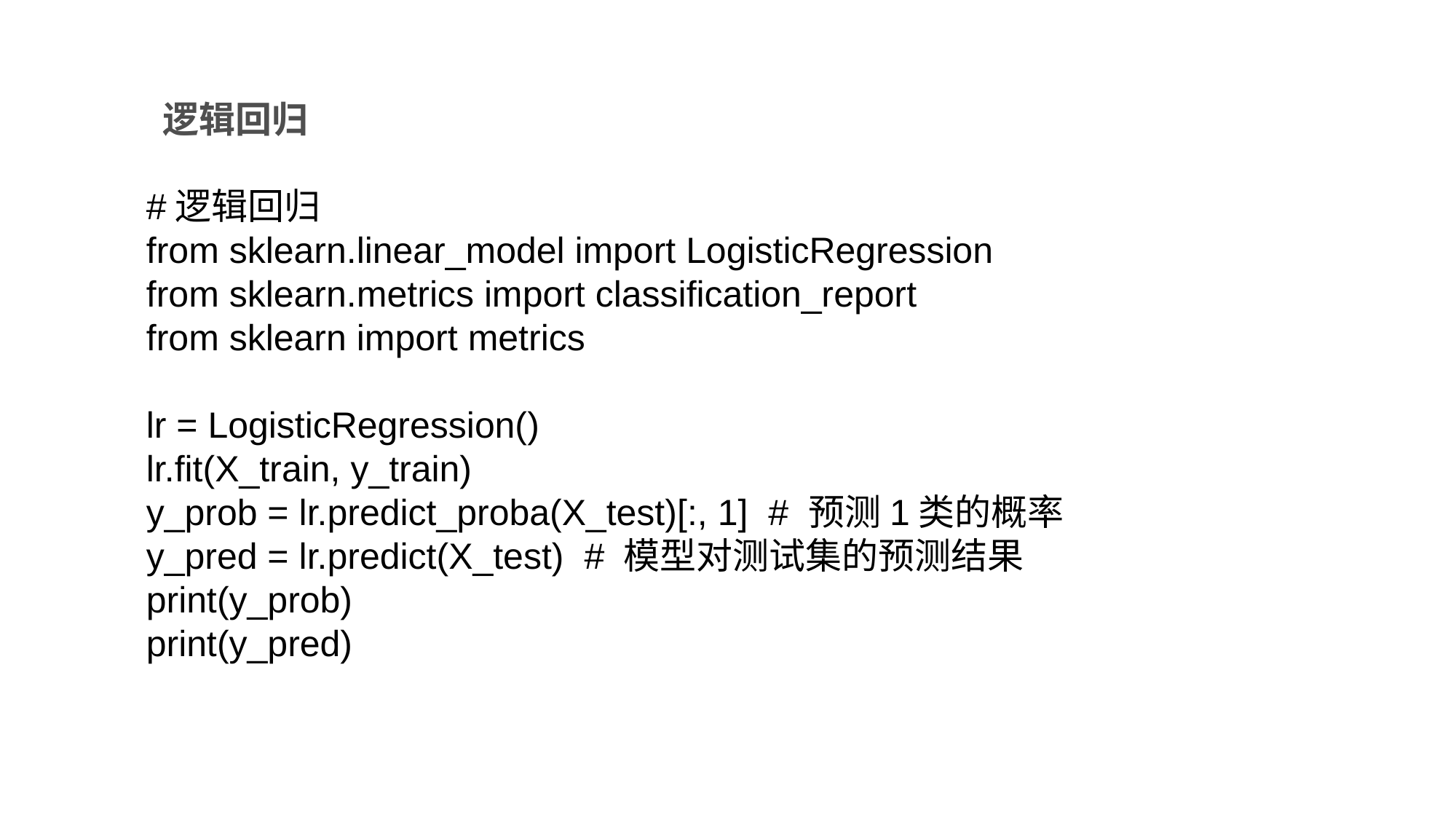

逻辑回归
#逻辑回归
from sklearn.linear_model import LogisticRegression
from sklearn.metrics import classification_report
from sklearn import metrics

lr = LogisticRegression()
lr.fit(X_train, y_train)
y_prob = lr.predict_proba(X_test)[:, 1]  # 预测1类的概率
y_pred = lr.predict(X_test)  # 模型对测试集的预测结果
print(y_prob)
print(y_pred)